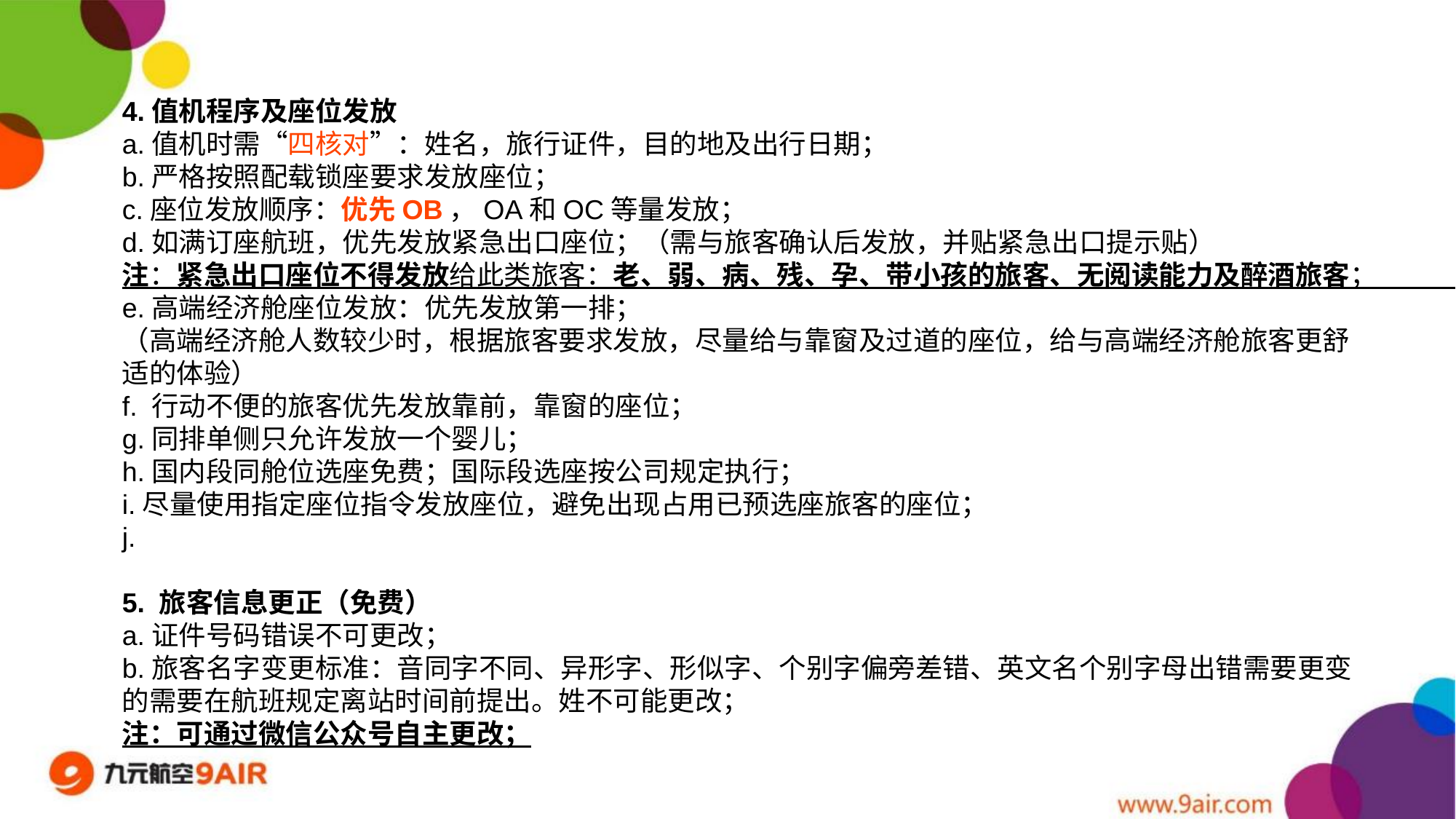

4.值机程序及座位发放
a.值机时需“四核对”：姓名，旅行证件，目的地及出行日期；
b.严格按照配载锁座要求发放座位；
c.座位发放顺序：优先OB，OA和OC等量发放；
d.如满订座航班，优先发放紧急出口座位；（需与旅客确认后发放，并贴紧急出口提示贴）
注：紧急出口座位不得发放给此类旅客：老、弱、病、残、孕、带小孩的旅客、无阅读能力及醉酒旅客；
e.高端经济舱座位发放：优先发放第一排；
（高端经济舱人数较少时，根据旅客要求发放，尽量给与靠窗及过道的座位，给与高端经济舱旅客更舒适的体验）
f. 行动不便的旅客优先发放靠前，靠窗的座位；
g.同排单侧只允许发放一个婴儿；
h.国内段同舱位选座免费；国际段选座按公司规定执行；
i.尽量使用指定座位指令发放座位，避免出现占用已预选座旅客的座位；
j.

5. 旅客信息更正（免费）
a.证件号码错误不可更改；
b.旅客名字变更标准：音同字不同、异形字、形似字、个别字偏旁差错、英文名个别字母出错需要更变  的需要在航班规定离站时间前提出。姓不可能更改；
注：可通过微信公众号自主更改；